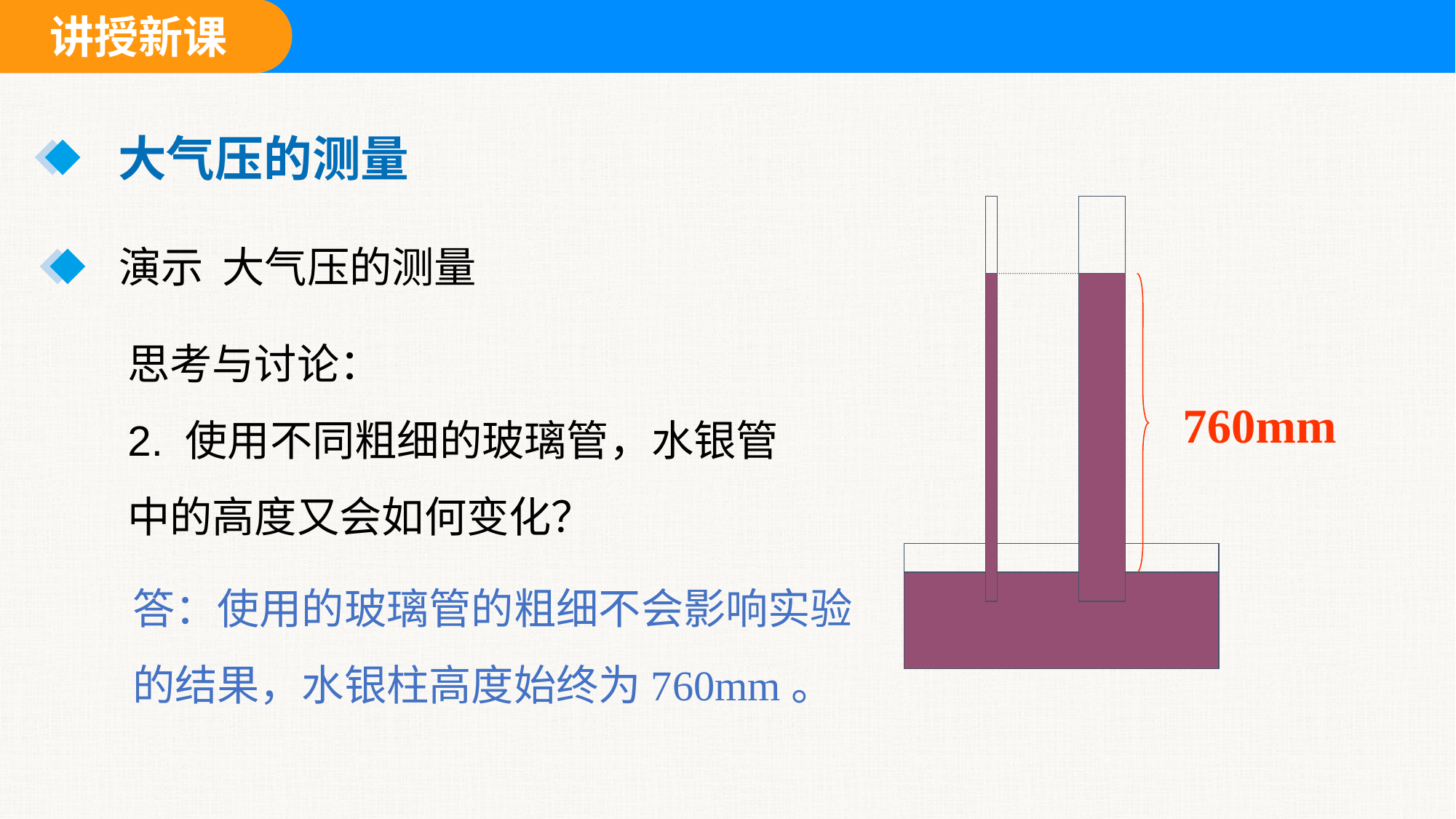

大气压的测量

760mm
演示  大气压的测量

思考与讨论：
2. 使用不同粗细的玻璃管，水银管中的高度又会如何变化？
答：使用的玻璃管的粗细不会影响实验的结果，水银柱高度始终为760mm。